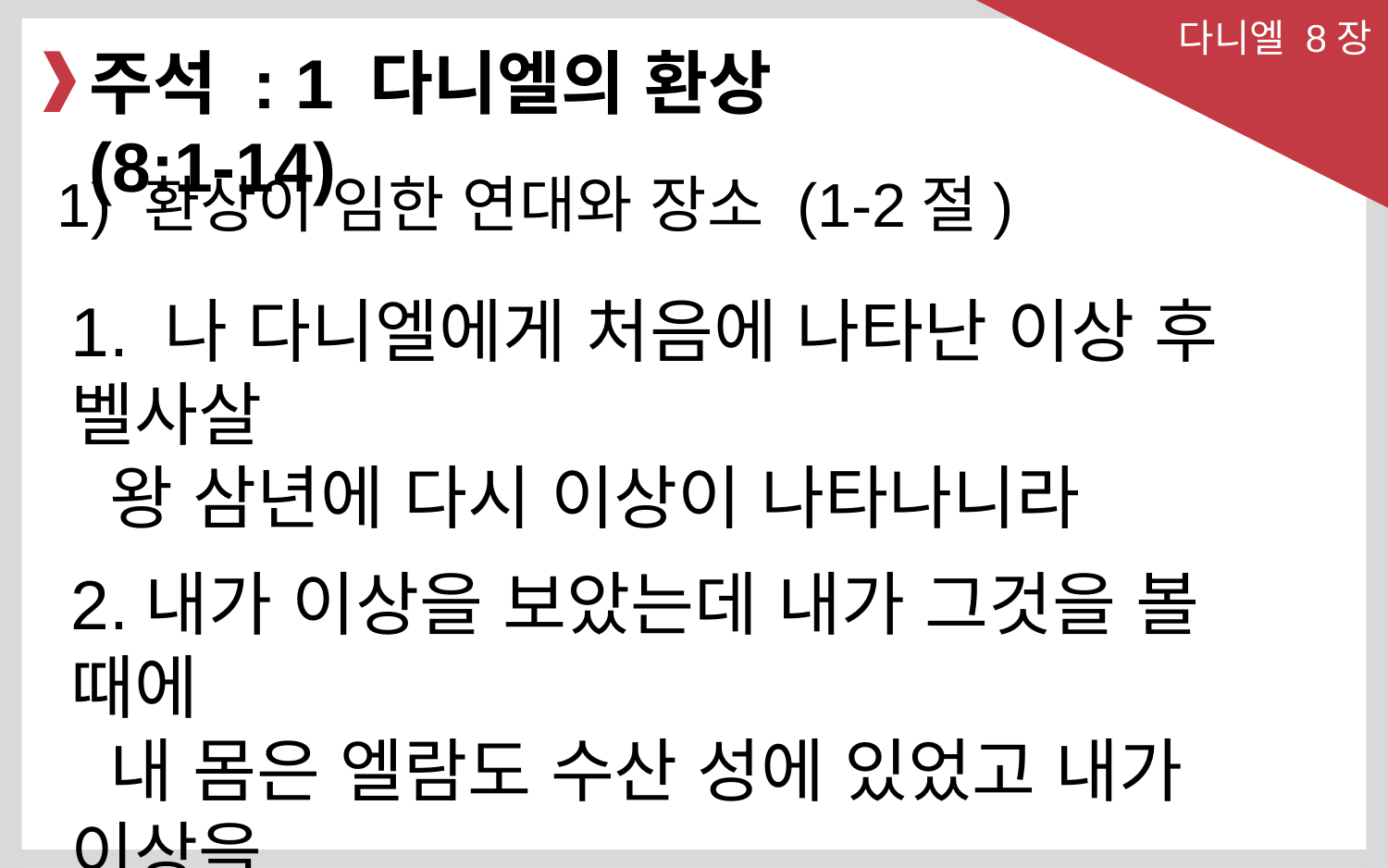

다니엘 8장
주석 : 1 다니엘의 환상 (8:1-14)

1) 환상이 임한 연대와 장소 (1-2절)
1. 나 다니엘에게 처음에 나타난 이상 후 벨사살
  왕 삼년에 다시 이상이 나타나니라
2.내가 이상을 보았는데 내가 그것을 볼 때에
  내 몸은 엘람도 수산 성에 있었고 내가 이상을
  보기는 을래 강변에서니라